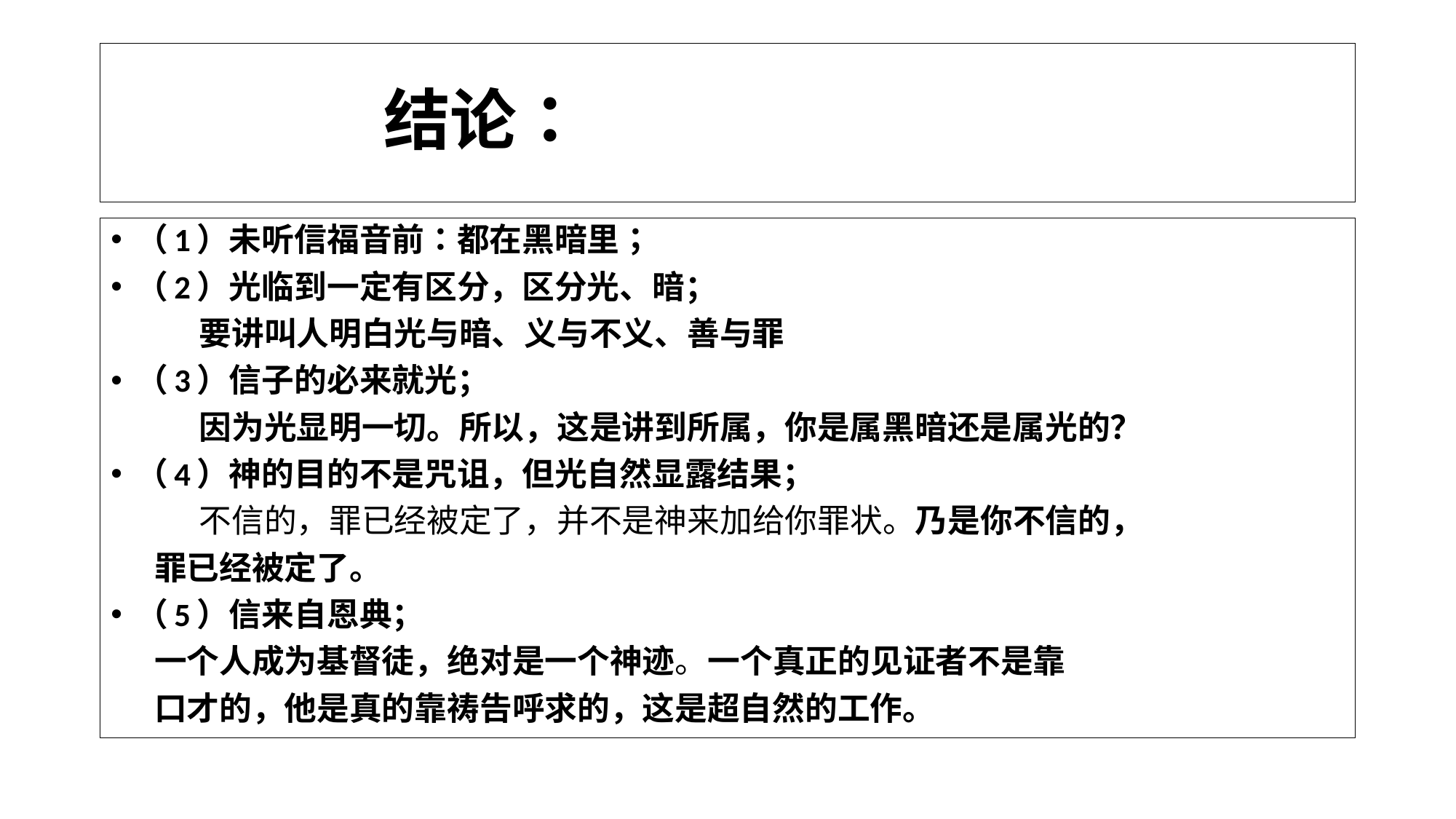

# 结论：
（1）未听信福音前：都在黑暗里；
（2）光临到一定有区分，区分光、暗；
           要讲叫人明白光与暗、义与不义、善与罪
（3）信子的必来就光；
           因为光显明一切。所以，这是讲到所属，你是属黑暗还是属光的？
（4）神的目的不是咒诅，但光自然显露结果；
           不信的，罪已经被定了，并不是神来加给你罪状。乃是你不信的，
     罪已经被定了。
（5）信来自恩典；
     一个人成为基督徒，绝对是一个神迹。一个真正的见证者不是靠
     口才的，他是真的靠祷告呼求的，这是超自然的工作。